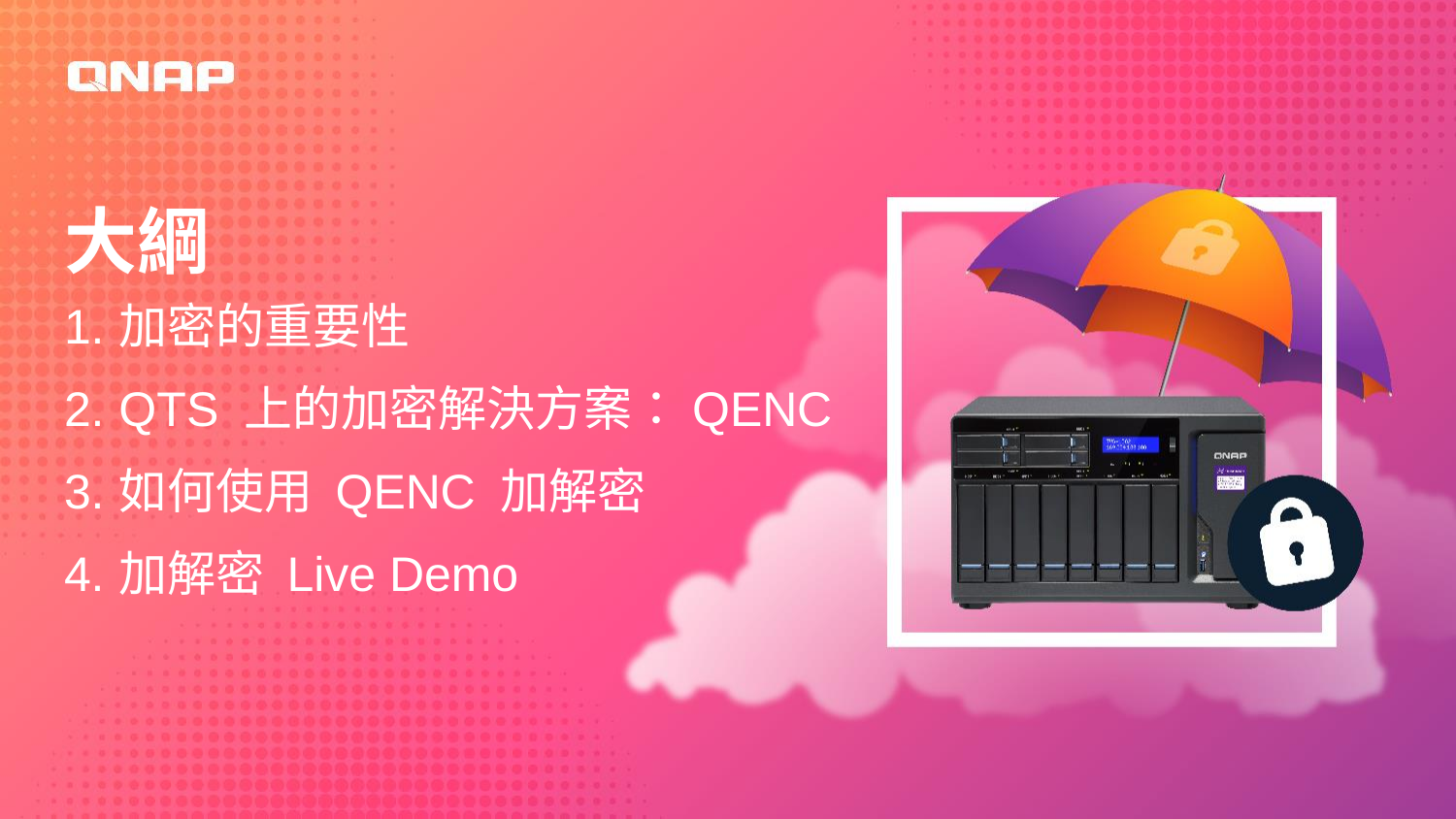

# 大綱
加密的重要性
QTS 上的加密解決方案：QENC
如何使用 QENC 加解密
加解密 Live Demo